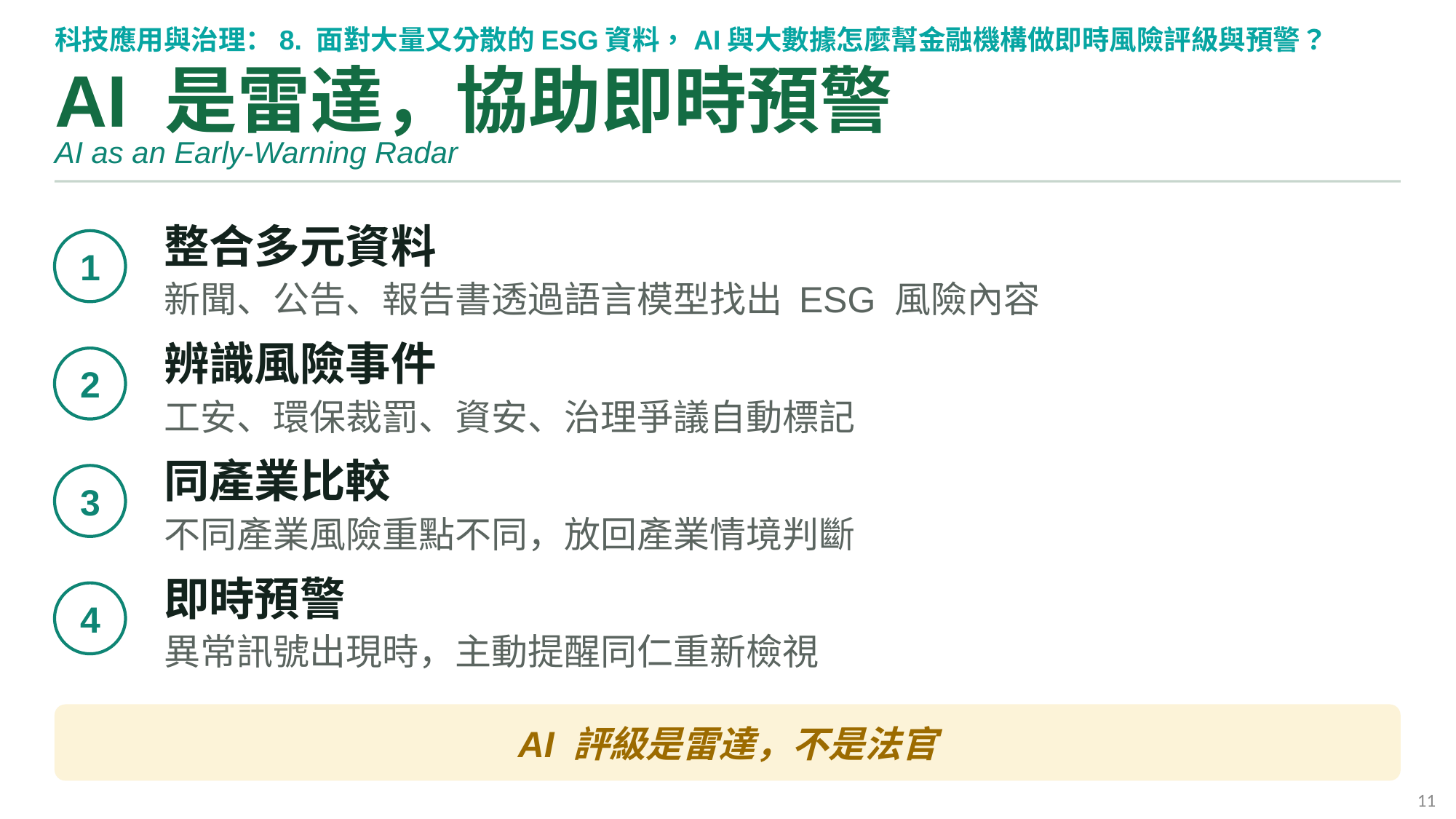

科技應用與治理：8. 面對大量又分散的ESG資料，AI與大數據怎麼幫金融機構做即時風險評級與預警？
AI 是雷達，協助即時預警
AI as an Early-Warning Radar

整合多元資料
新聞、公告、報告書透過語言模型找出 ESG 風險內容

1
辨識風險事件
工安、環保裁罰、資安、治理爭議自動標記

2
同產業比較
不同產業風險重點不同，放回產業情境判斷

3
即時預警
異常訊號出現時，主動提醒同仁重新檢視

4

AI 評級是雷達，不是法官
11